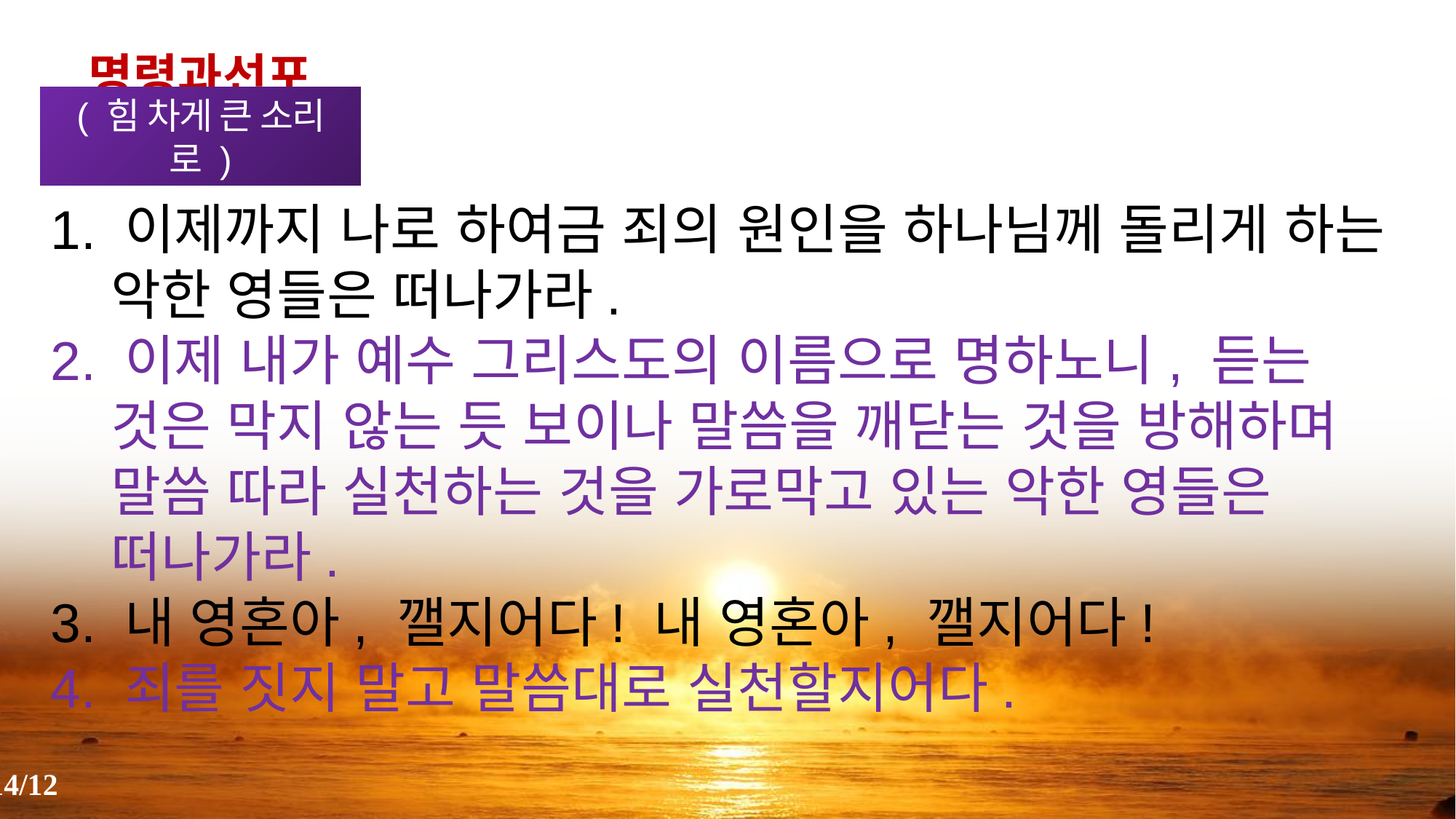

명령과선포

( 힘 차게 큰 소리로 )
1. 이제까지 나로 하여금 죄의 원인을 하나님께 돌리게 하는 악한 영들은 떠나가라.
2. 이제 내가 예수 그리스도의 이름으로 명하노니, 듣는 것은 막지 않는 듯 보이나 말씀을 깨닫는 것을 방해하며 말씀 따라 실천하는 것을 가로막고 있는 악한 영들은 떠나가라.
3. 내 영혼아, 깰지어다! 내 영혼아, 깰지어다!
4. 죄를 짓지 말고 말씀대로 실천할지어다.